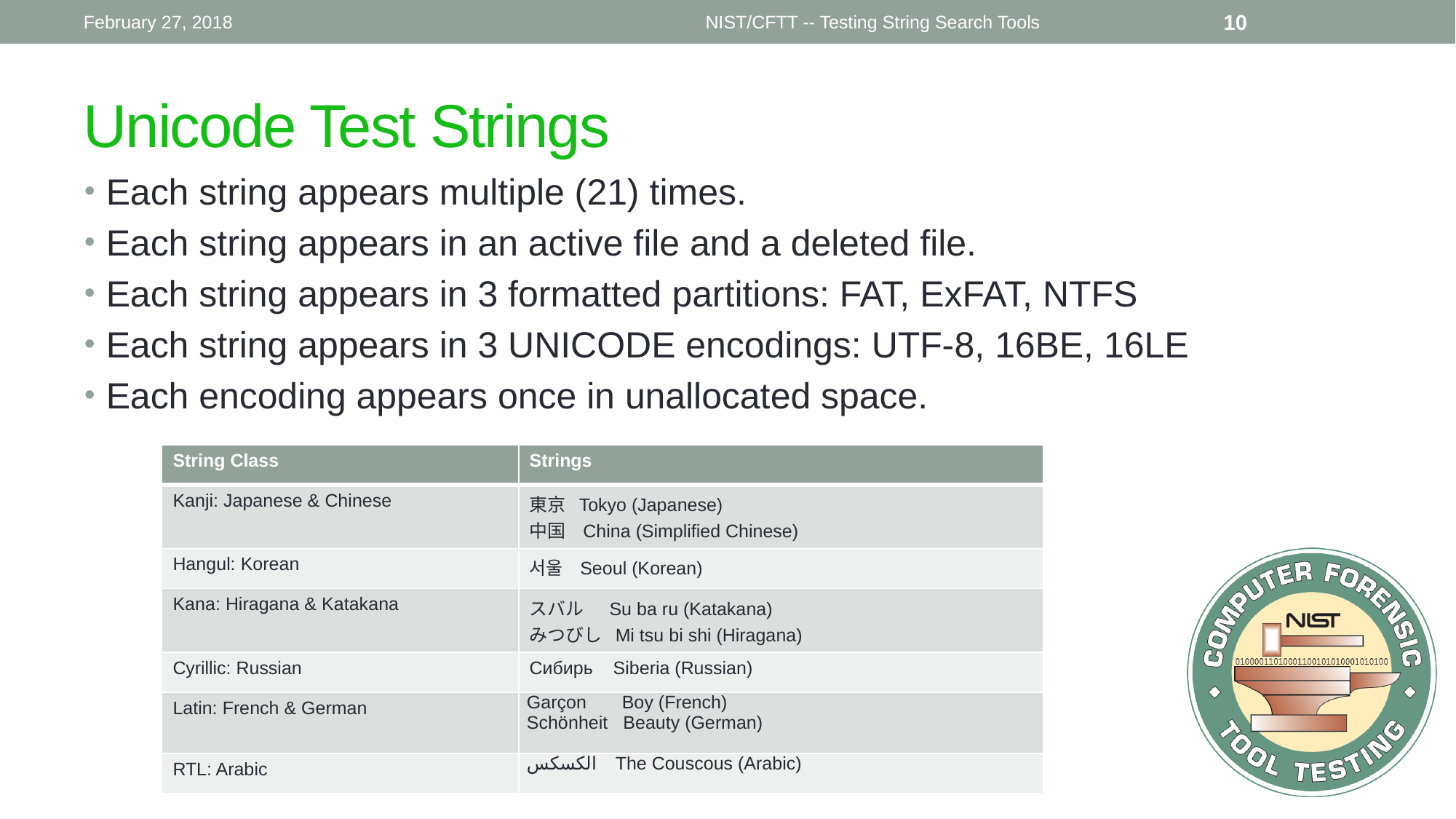

February 27, 2018
NIST/CFTT -- Testing String Search Tools
10
# Unicode Test Strings
Each string appears multiple (21) times.
Each string appears in an active file and a deleted file.
Each string appears in 3 formatted partitions: FAT, ExFAT, NTFS
Each string appears in 3 UNICODE encodings: UTF-8, 16BE, 16LE
Each encoding appears once in unallocated space.

| String Class | Strings |
| --- | --- |
| Kanji: Japanese & Chinese | 東京 Tokyo (Japanese) 中国 China (Simplified Chinese) |
| Hangul: Korean | 서울 Seoul (Korean) |
| Kana: Hiragana & Katakana | スバル Su ba ru (Katakana) みつびし Mi tsu bi shi (Hiragana) |
| Cyrillic: Russian | Сибирь Siberia (Russian) |
| Latin: French & German | Garçon Boy (French) Schönheit Beauty (German) |
| RTL: Arabic | الكسكس The Couscous (Arabic) |